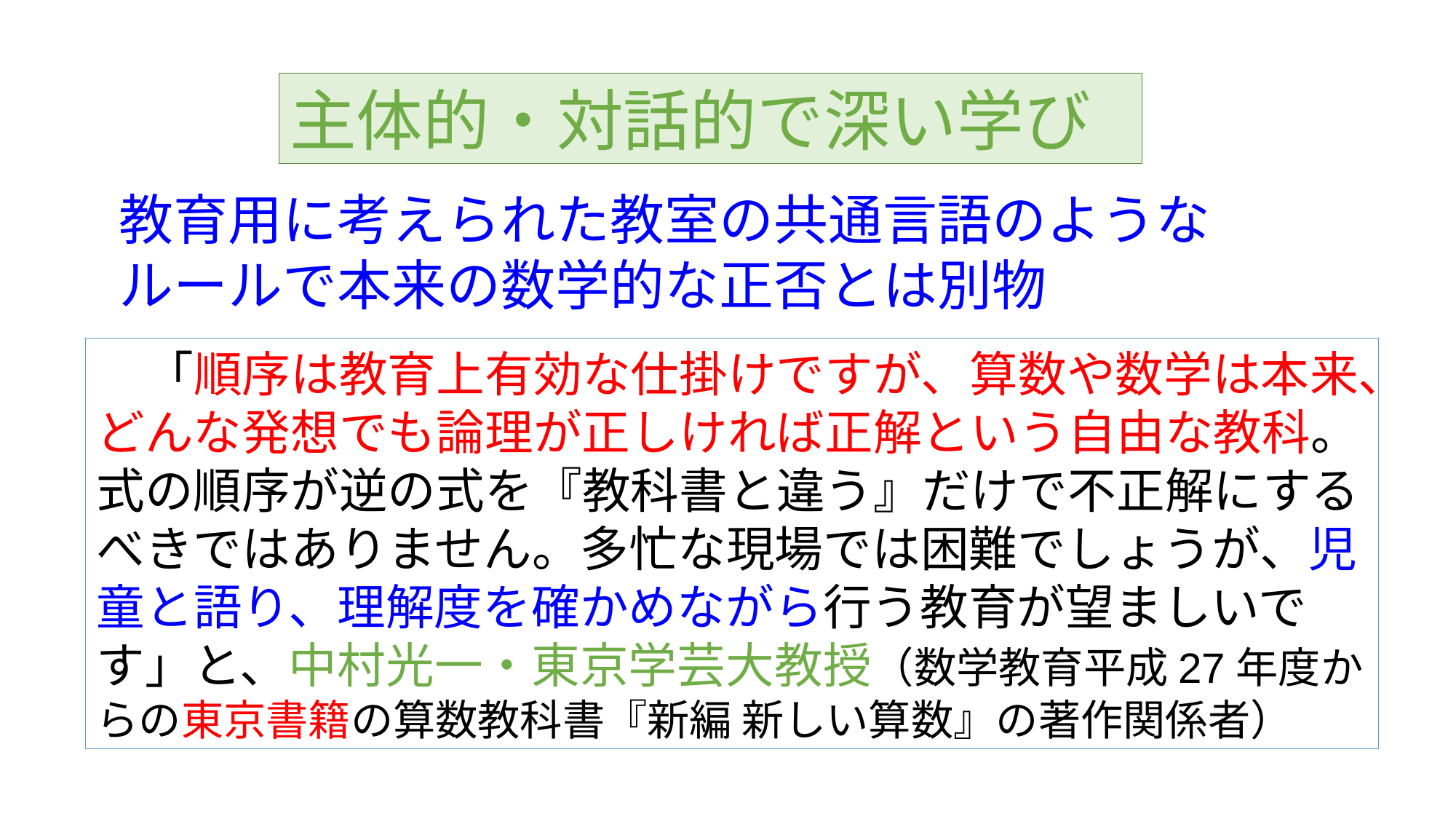

主体的・対話的で深い学び
教育用に考えられた教室の共通言語のようなルールで本来の数学的な正否とは別物
　「順序は教育上有効な仕掛けですが、算数や数学は本来、どんな発想でも論理が正しければ正解という自由な教科。式の順序が逆の式を『教科書と違う』だけで不正解にするべきではありません。多忙な現場では困難でしょうが、児童と語り、理解度を確かめながら行う教育が望ましいです」と、中村光一・東京学芸大教授（数学教育平成27年度からの東京書籍の算数教科書『新編 新しい算数』の著作関係者）